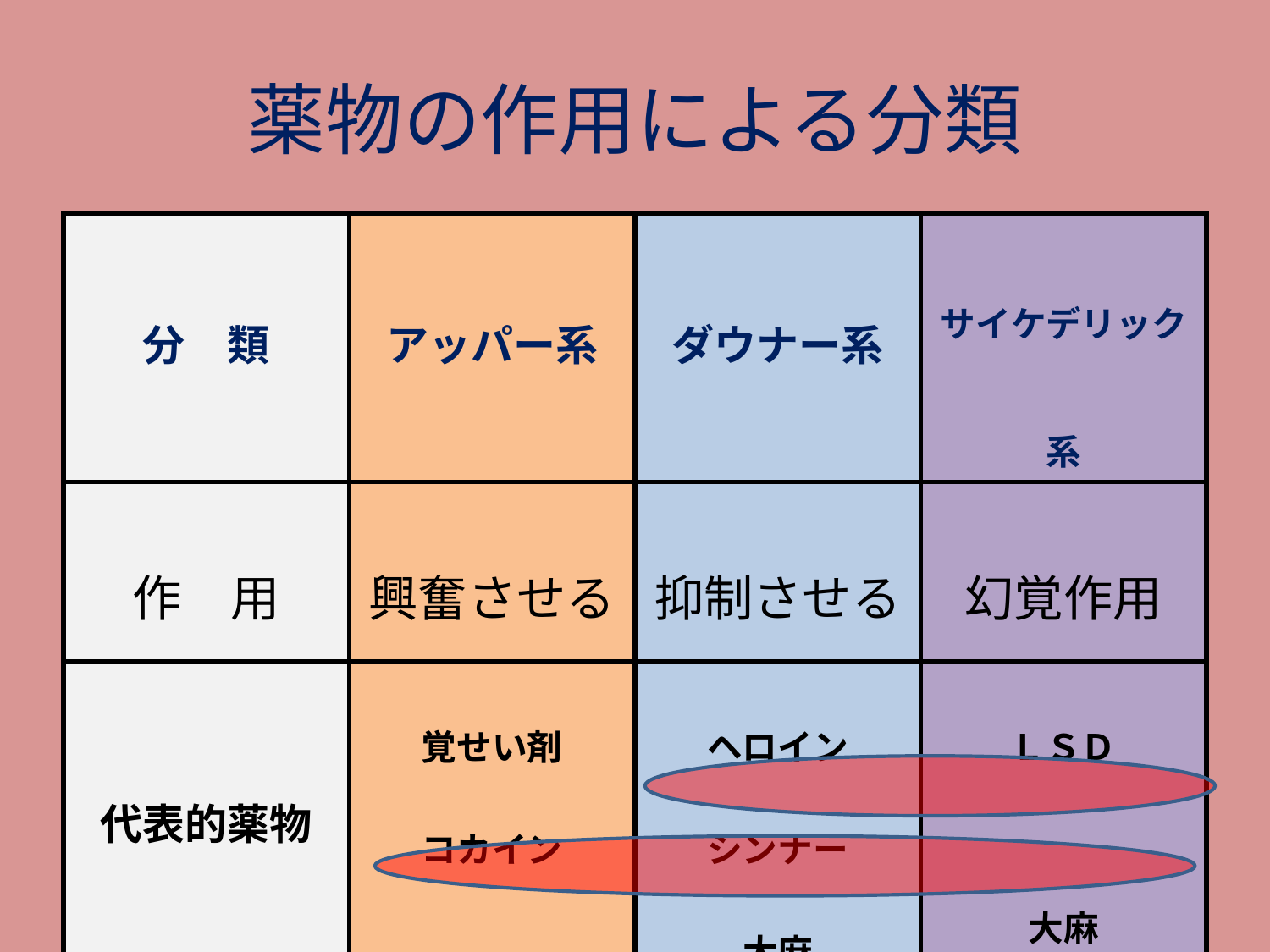

# 薬物の作用による分類
| 分　類 | アッパー系 | ダウナー系 | サイケデリック系 |
| --- | --- | --- | --- |
| 作　用 | 興奮させる | 抑制させる | 幻覚作用 |
| 代表的薬物 | 覚せい剤 コカイン ＭＤＭＡ | ヘロイン シンナー 大麻 | ＬＳＤ 大麻 ＭＤＭＡ |